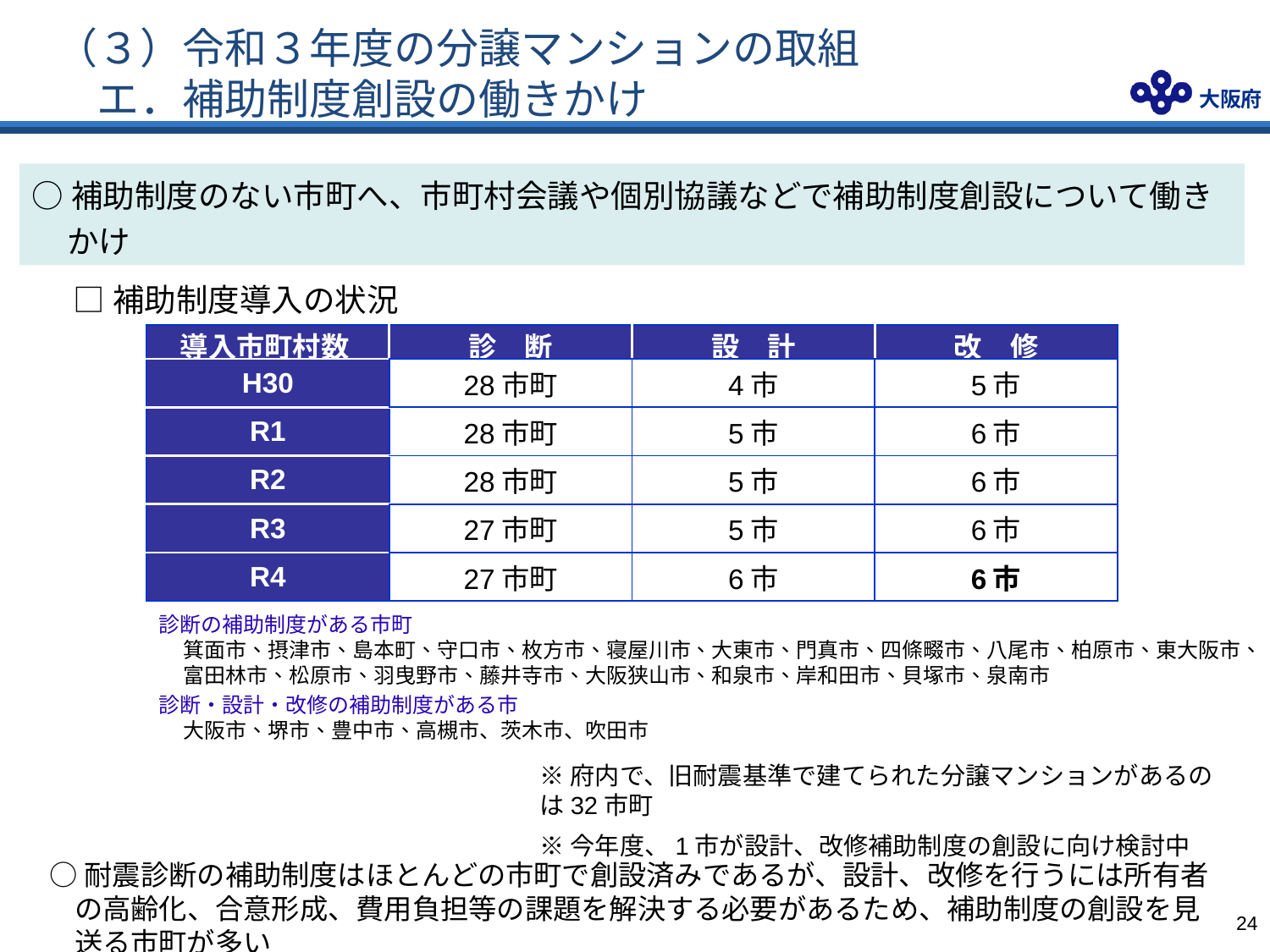

# （３）令和３年度の分譲マンションの取組 　　エ．補助制度創設の働きかけ
○補助制度のない市町へ、市町村会議や個別協議などで補助制度創設について働きかけ
□補助制度導入の状況
| 導入市町村数 | 診　断 | 設　計 | 改　修 |
| --- | --- | --- | --- |
| H30 | 28市町 | 4市 | 5市 |
| R1 | 28市町 | 5市 | 6市 |
| R2 | 28市町 | 5市 | 6市 |
| R3 | 27市町 | 5市 | 6市 |
| R4 | 27市町 | 6市 | 6市 |
診断の補助制度がある市町
箕面市、摂津市、島本町、守口市、枚方市、寝屋川市、大東市、門真市、四條畷市、八尾市、柏原市、東大阪市、
富田林市、松原市、羽曳野市、藤井寺市、大阪狭山市、和泉市、岸和田市、貝塚市、泉南市
診断・設計・改修の補助制度がある市
大阪市、堺市、豊中市、高槻市、茨木市、吹田市
※府内で、旧耐震基準で建てられた分譲マンションがあるのは32市町
※今年度、1市が設計、改修補助制度の創設に向け検討中
○耐震診断の補助制度はほとんどの市町で創設済みであるが、設計、改修を行うには所有者の高齢化、合意形成、費用負担等の課題を解決する必要があるため、補助制度の創設を見送る市町が多い
24